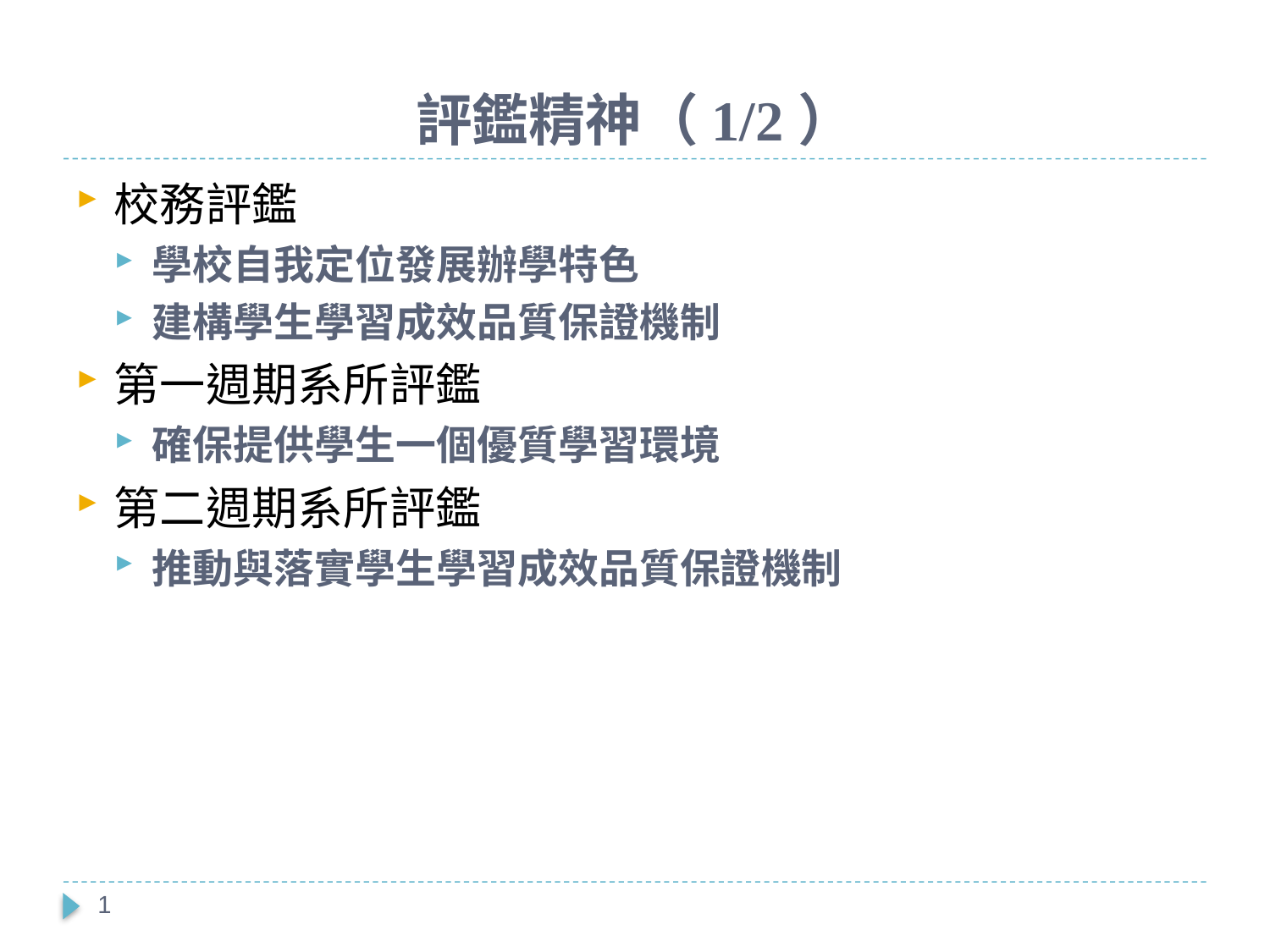

# 評鑑精神（1/2）
校務評鑑
學校自我定位發展辦學特色
建構學生學習成效品質保證機制
第一週期系所評鑑
確保提供學生一個優質學習環境
第二週期系所評鑑
推動與落實學生學習成效品質保證機制
1